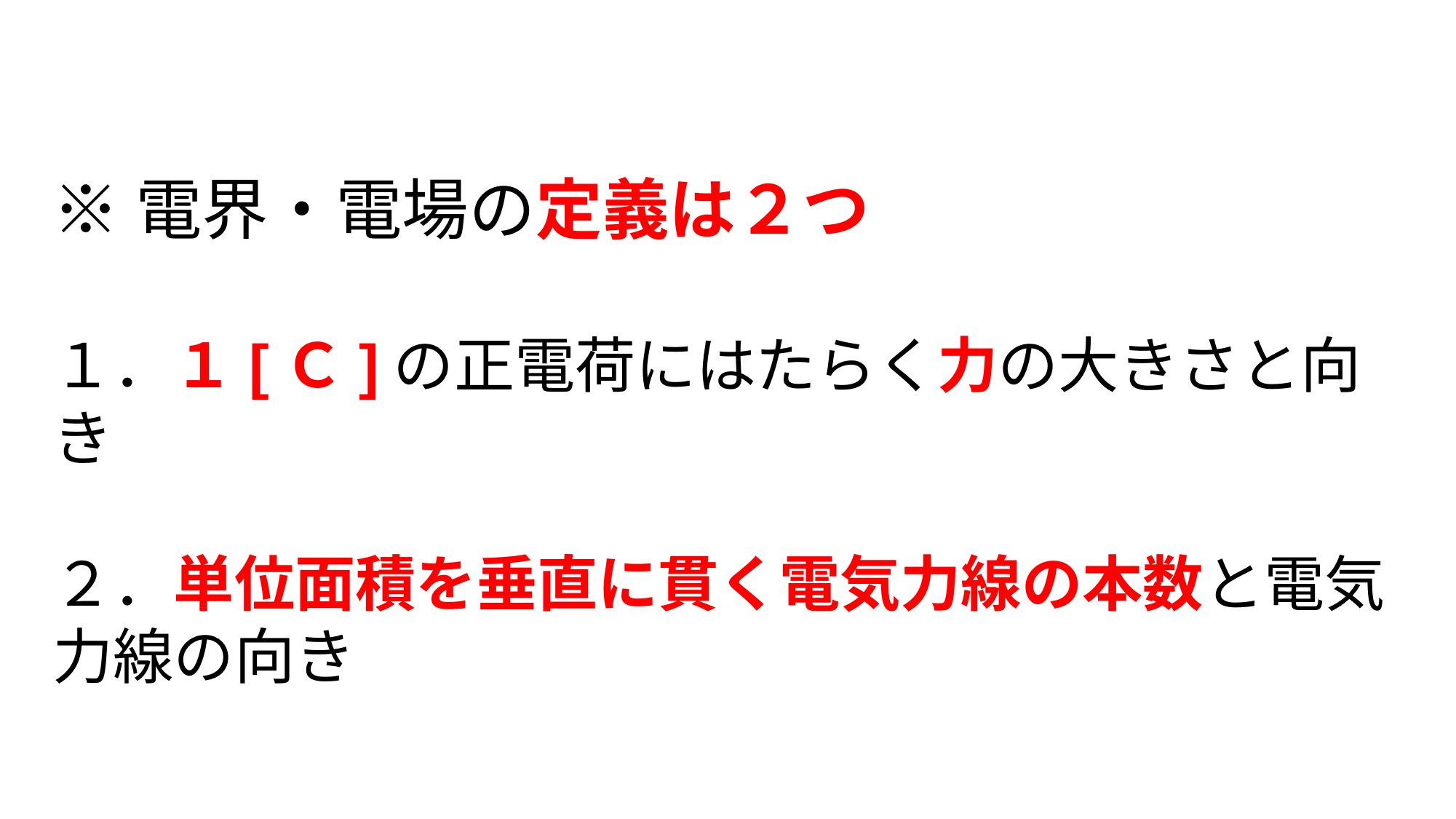

※電界・電場の定義は２つ

１．１[Ｃ]の正電荷にはたらく力の大きさと向き

２．単位面積を垂直に貫く電気力線の本数と電気力線の向き